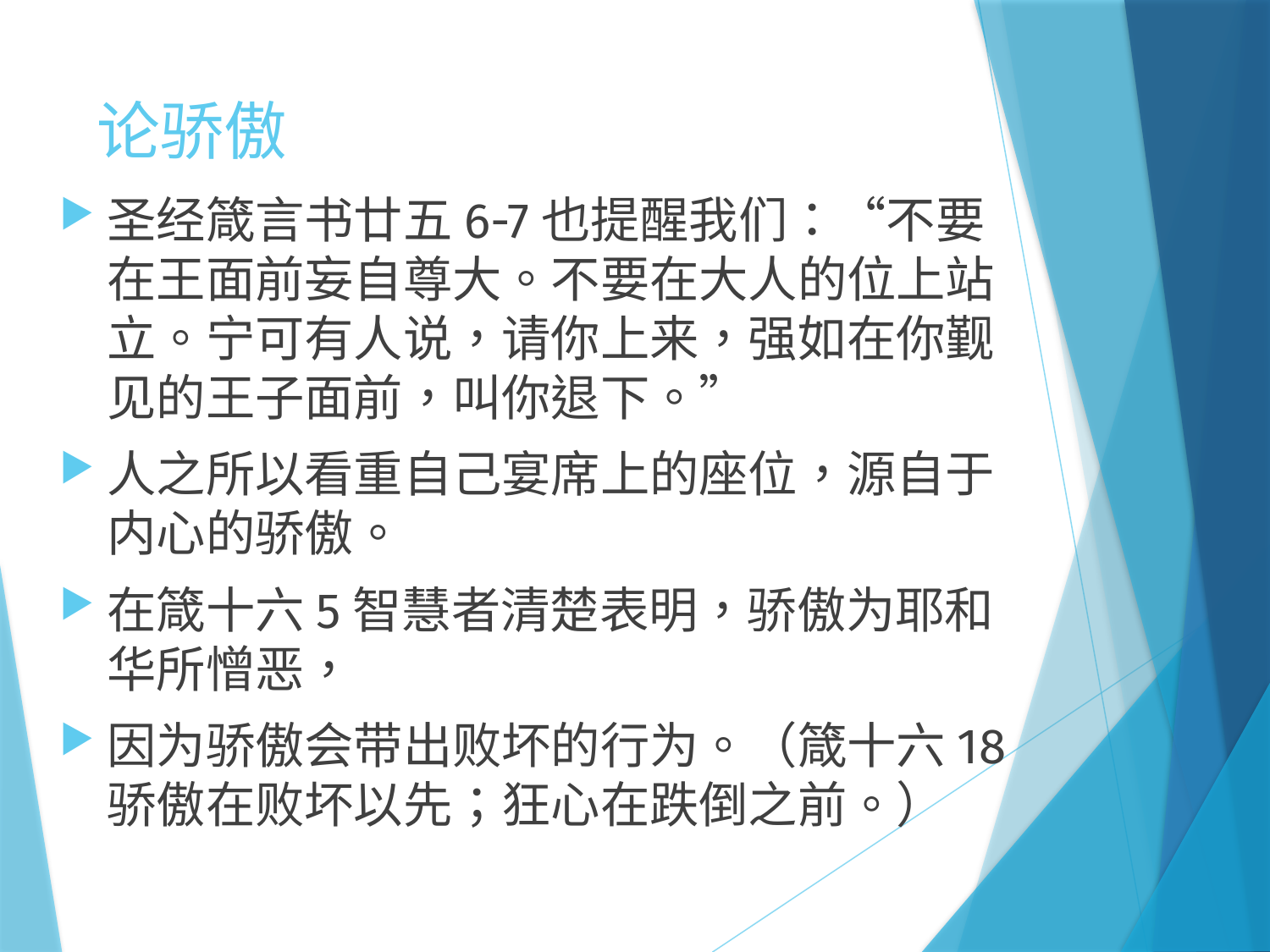

# 论骄傲
圣经箴言书廿五6-7也提醒我们：“不要在王面前妄自尊大。不要在大人的位上站立。宁可有人说，请你上来，强如在你觐见的王子面前，叫你退下。”
人之所以看重自己宴席上的座位，源自于内心的骄傲。
在箴十六5智慧者清楚表明，骄傲为耶和华所憎恶，
因为骄傲会带出败坏的行为。（箴十六18骄傲在败坏以先；狂心在跌倒之前。）